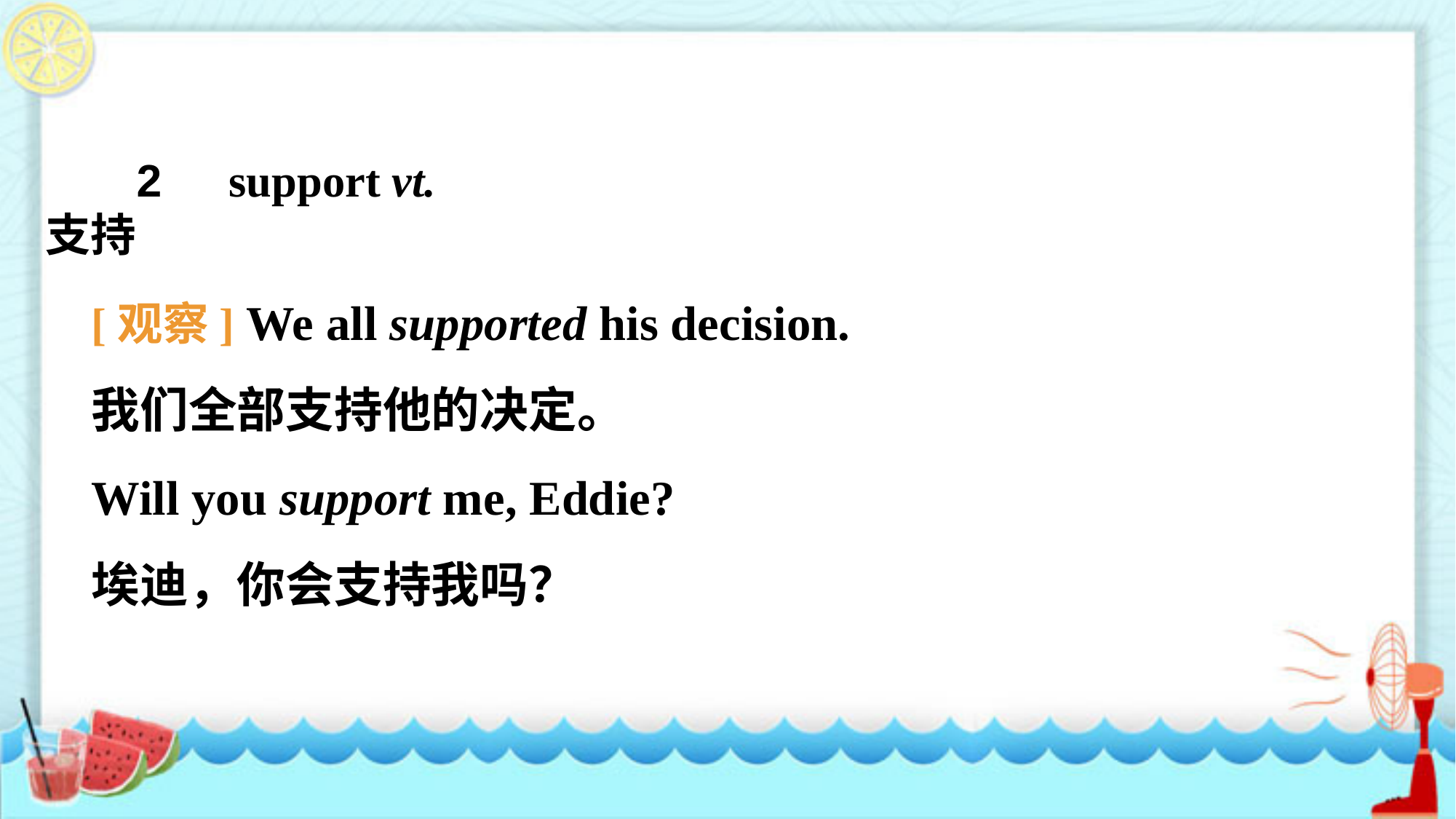

2　support vt. 支持
[观察] We all supported his decision.
我们全部支持他的决定。
Will you support me, Eddie?
埃迪，你会支持我吗？